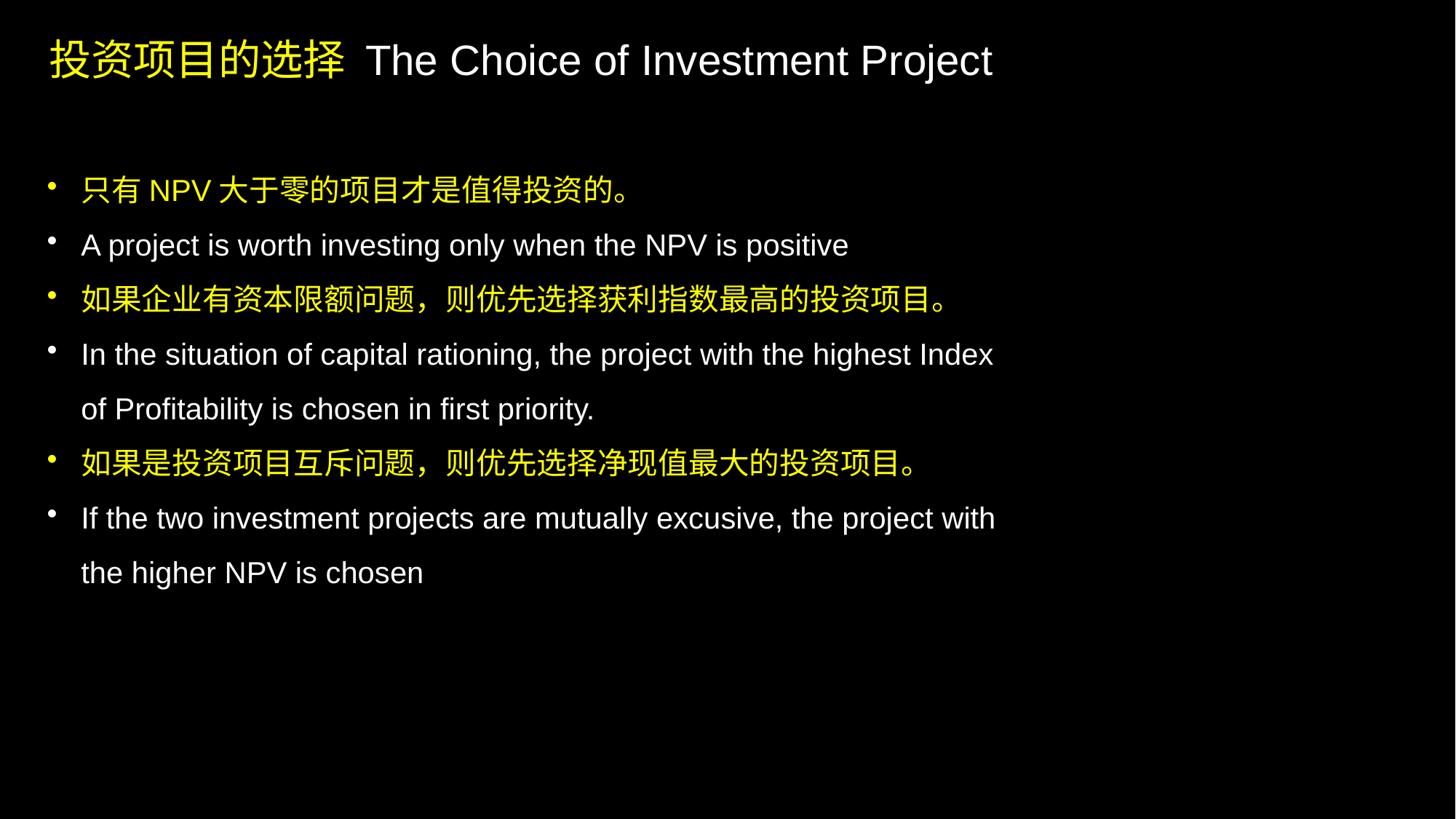

投资项目的选择 The Choice of Investment Project
只有NPV大于零的项目才是值得投资的。
A project is worth investing only when the NPV is positive
如果企业有资本限额问题，则优先选择获利指数最高的投资项目。
In the situation of capital rationing, the project with the highest Index of Profitability is chosen in first priority.
如果是投资项目互斥问题，则优先选择净现值最大的投资项目。
If the two investment projects are mutually excusive, the project with the higher NPV is chosen